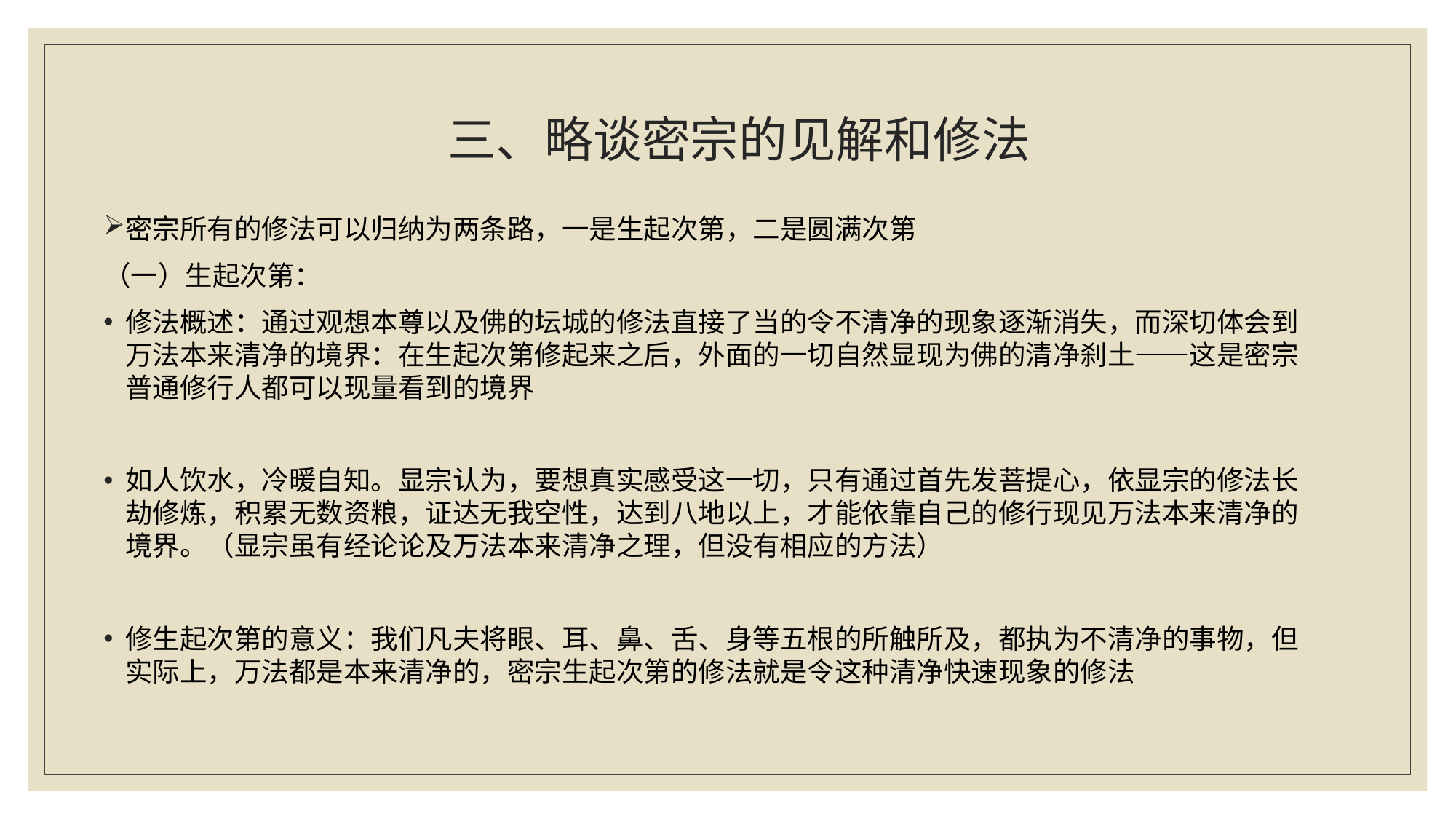

# 三、略谈密宗的见解和修法
密宗所有的修法可以归纳为两条路，一是生起次第，二是圆满次第
（一）生起次第：
修法概述：通过观想本尊以及佛的坛城的修法直接了当的令不清净的现象逐渐消失，而深切体会到万法本来清净的境界：在生起次第修起来之后，外面的一切自然显现为佛的清净刹土——这是密宗普通修行人都可以现量看到的境界

如人饮水，冷暖自知。显宗认为，要想真实感受这一切，只有通过首先发菩提心，依显宗的修法长劫修炼，积累无数资粮，证达无我空性，达到八地以上，才能依靠自己的修行现见万法本来清净的境界。（显宗虽有经论论及万法本来清净之理，但没有相应的方法）

修生起次第的意义：我们凡夫将眼、耳、鼻、舌、身等五根的所触所及，都执为不清净的事物，但实际上，万法都是本来清净的，密宗生起次第的修法就是令这种清净快速现象的修法